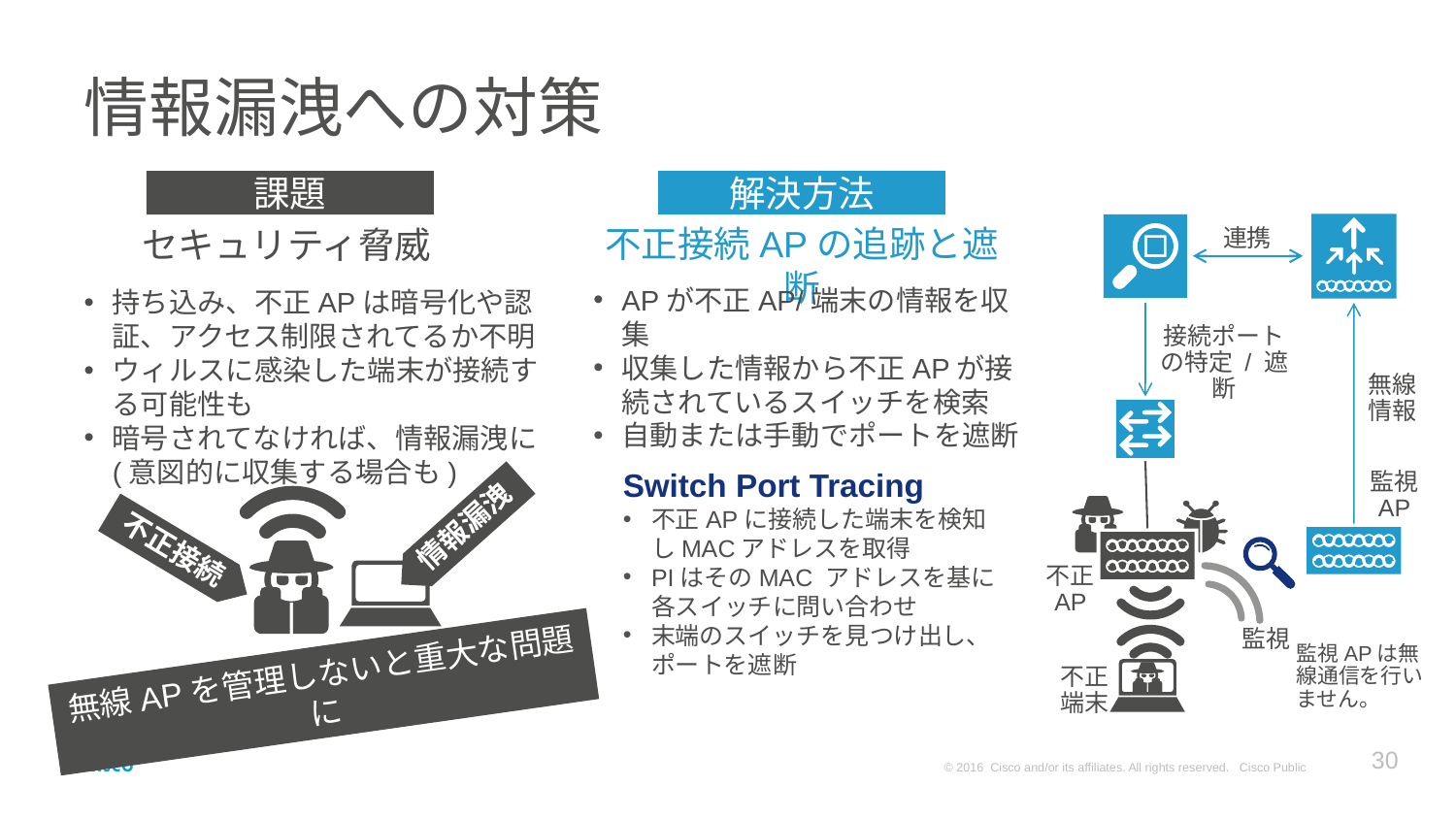

# 情報漏洩への対策
課題
解決方法

セキュリティ脅威
不正接続APの追跡と遮断
連携
持ち込み、不正APは暗号化や認証、アクセス制限されてるか不明
ウィルスに感染した端末が接続する可能性も
暗号されてなければ、情報漏洩に (意図的に収集する場合も)
APが不正AP/端末の情報を収集
収集した情報から不正APが接続されているスイッチを検索
自動または手動でポートを遮断
接続ポートの特定 / 遮断
無線
情報

監視
AP
Switch Port Tracing
不正APに接続した端末を検知しMACアドレスを取得
PIはそのMAC アドレスを基に各スイッチに問い合わせ
末端のスイッチを見つけ出し、ポートを遮断

情報漏洩

不正接続

不正 AP

監視

監視APは無線通信を行いません。
無線APを管理しないと重大な問題に
不正 端末